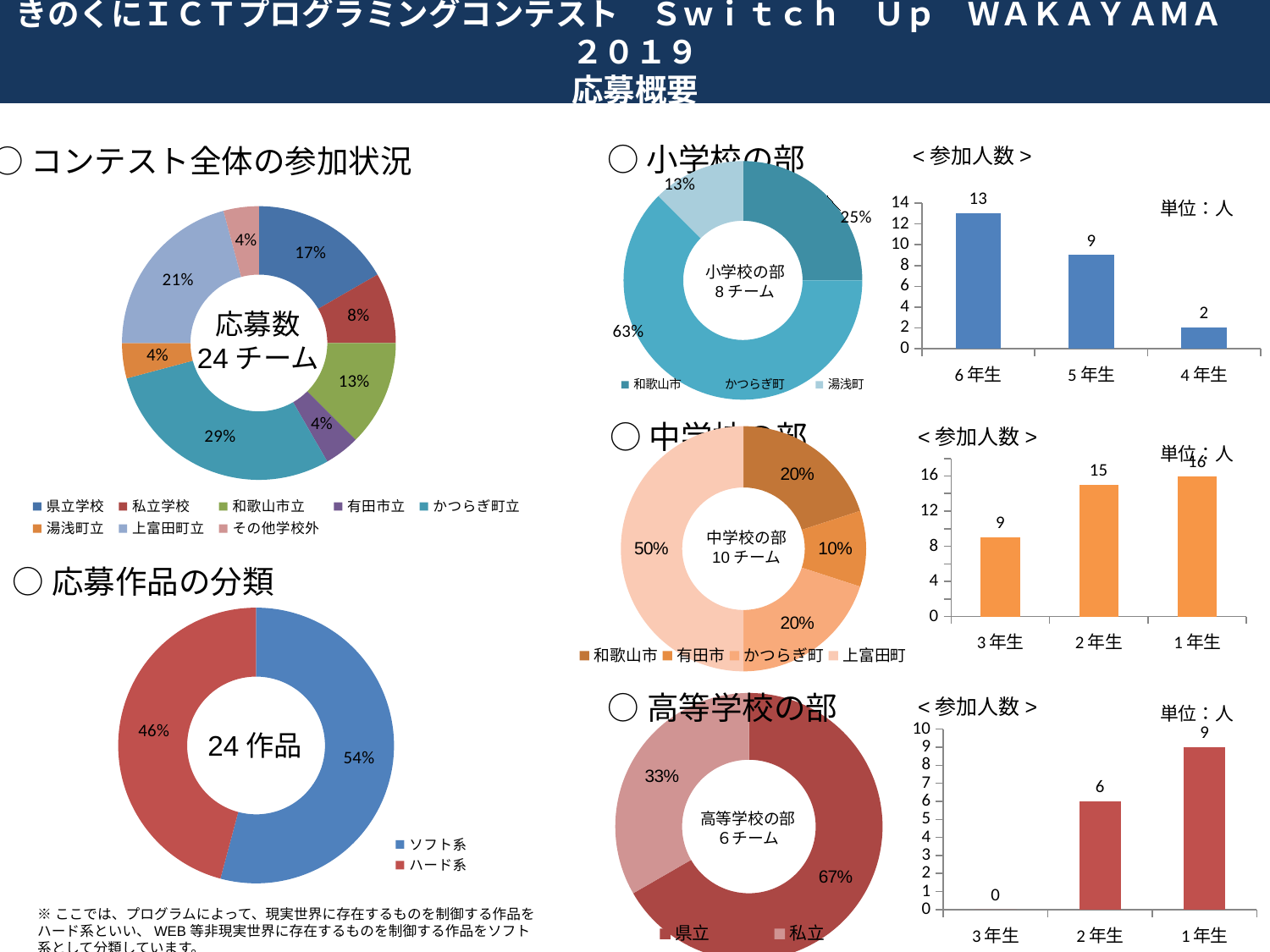

きのくにＩＣＴプログラミングコンテスト　Ｓｗｉｔｃｈ　Ｕｐ　ＷＡＫＡＹＡＭＡ　２０１９
応募概要
○小学校の部
○コンテスト全体の参加状況
<参加人数>

### Chart

| Category |  |
|---|---|
| 和歌山市 | 2.0 |
| かつらぎ町 | 5.0 |
| 湯浅町 | 1.0 |

### Chart

| Category |  |
|---|---|
| 県立学校 | 4.0 |
| 私立学校 | 2.0 |
| 和歌山市立 | 3.0 |
| 有田市立 | 1.0 |
| かつらぎ町立 | 7.0 |
| 湯浅町立 | 1.0 |
| 上富田町立 | 5.0 |
| その他学校外 | 1.0 |

### Chart

| Category |  |
|---|---|
| 6年生 | 13.0 |
| 5年生 | 9.0 |
| 4年生 | 2.0 |
単位：人
小学校の部
8チーム
応募数
24チーム
○中学校の部
<参加人数>

### Chart

| Category |  |
|---|---|
| 和歌山市 | 2.0 |
| 有田市 | 1.0 |
| かつらぎ町 | 2.0 |
| 上富田町 | 5.0 |
単位：人

### Chart

| Category |  |
|---|---|
| 3年生 | 9.0 |
| 2年生 | 15.0 |
| 1年生 | 16.0 |
中学校の部
10チーム
○応募作品の分類

### Chart

| Category |  |
|---|---|
| ソフト系 | 13.0 |
| ハード系 | 11.0 |
○高等学校の部

### Chart

| Category |  |
|---|---|
| 県立 | 4.0 |
| 私立 | 2.0 |
<参加人数>
単位：人
24作品

### Chart

| Category |  |
|---|---|
| 3年生 | 0.0 |
| 2年生 | 6.0 |
| 1年生 | 9.0 |
高等学校の部
６チーム
※ここでは、プログラムによって、現実世界に存在するものを制御する作品をハード系といい、WEB等非現実世界に存在するものを制御する作品をソフト系として分類しています。